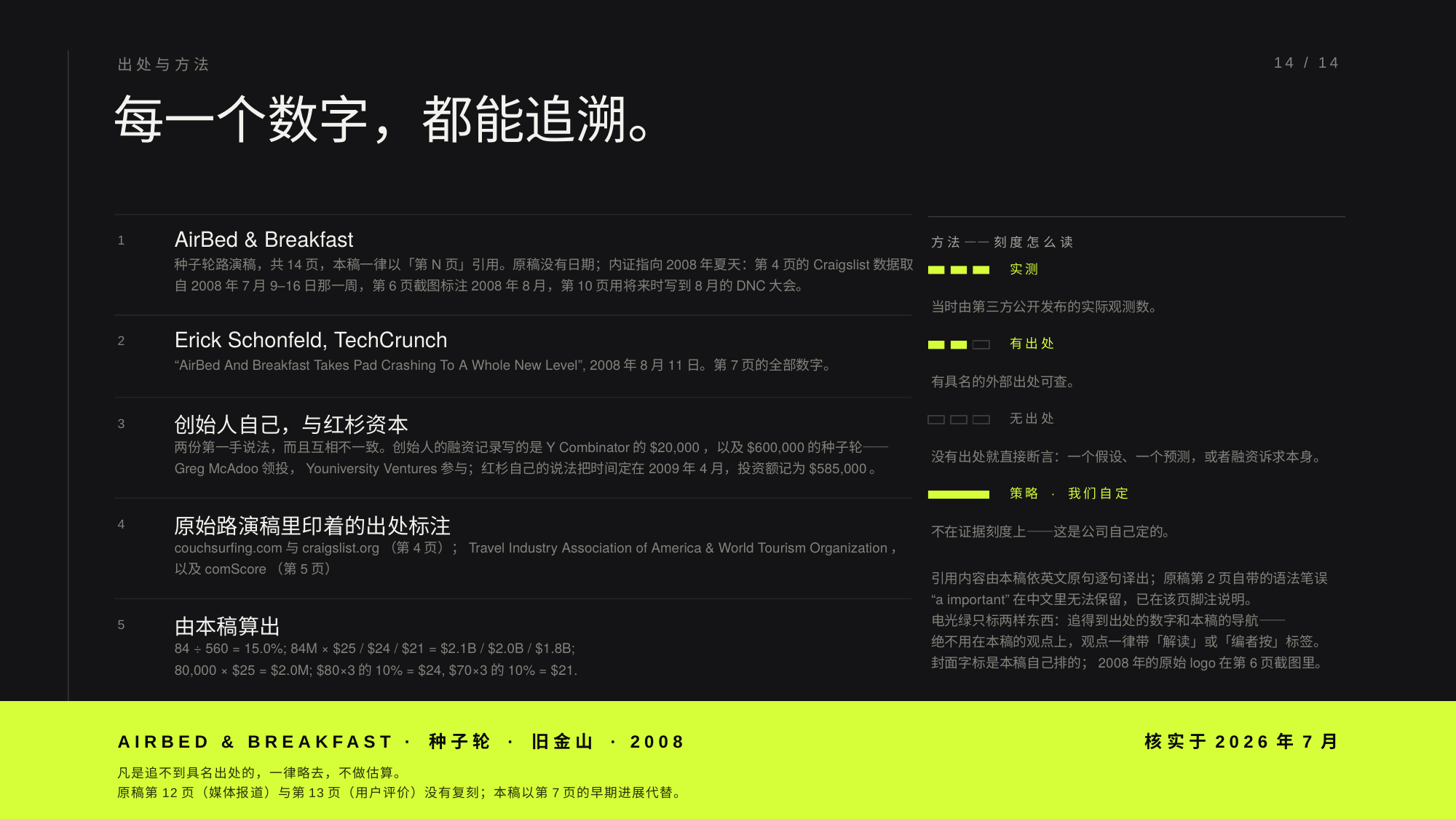

出处与方法
14 / 14
每一个数字，都能追溯。

AirBed & Breakfast
1
方法——刻度怎么读
种子轮路演稿，共14页，本稿一律以「第N页」引用。原稿没有日期；内证指向2008年夏天：第4页的Craigslist数据取自2008年7月9–16日那一周，第6页截图标注2008年8月，第10页用将来时写到8月的DNC大会。
实测

当时由第三方公开发布的实际观测数。

Erick Schonfeld, TechCrunch
2
有出处

“AirBed And Breakfast Takes Pad Crashing To A Whole New Level”, 2008年8月11日。第7页的全部数字。
有具名的外部出处可查。

创始人自己，与红杉资本
无出处
3

两份第一手说法，而且互相不一致。创始人的融资记录写的是Y Combinator的$20,000，以及$600,000的种子轮——Greg McAdoo领投，Youniversity Ventures参与；红杉自己的说法把时间定在2009年4月，投资额记为$585,000。
没有出处就直接断言：一个假设、一个预测，或者融资诉求本身。
策略 · 我们自定

原始路演稿里印着的出处标注
4
不在证据刻度上——这是公司自己定的。
couchsurfing.com与craigslist.org（第4页）；Travel Industry Association of America & World Tourism Organization，以及comScore（第5页）
引用内容由本稿依英文原句逐句译出；原稿第2页自带的语法笔误
“a important”在中文里无法保留，已在该页脚注说明。
电光绿只标两样东西：追得到出处的数字和本稿的导航——
绝不用在本稿的观点上，观点一律带「解读」或「编者按」标签。
封面字标是本稿自己排的；2008年的原始logo在第6页截图里。

由本稿算出
5
84 ÷ 560 = 15.0%; 84M × $25 / $24 / $21 = $2.1B / $2.0B / $1.8B;
80,000 × $25 = $2.0M; $80×3的10% = $24, $70×3的10% = $21.

AIRBED & BREAKFAST · 种子轮 · 旧金山 · 2008
核实于2026年7月

凡是追不到具名出处的，一律略去，不做估算。
原稿第12页（媒体报道）与第13页（用户评价）没有复刻；本稿以第7页的早期进展代替。